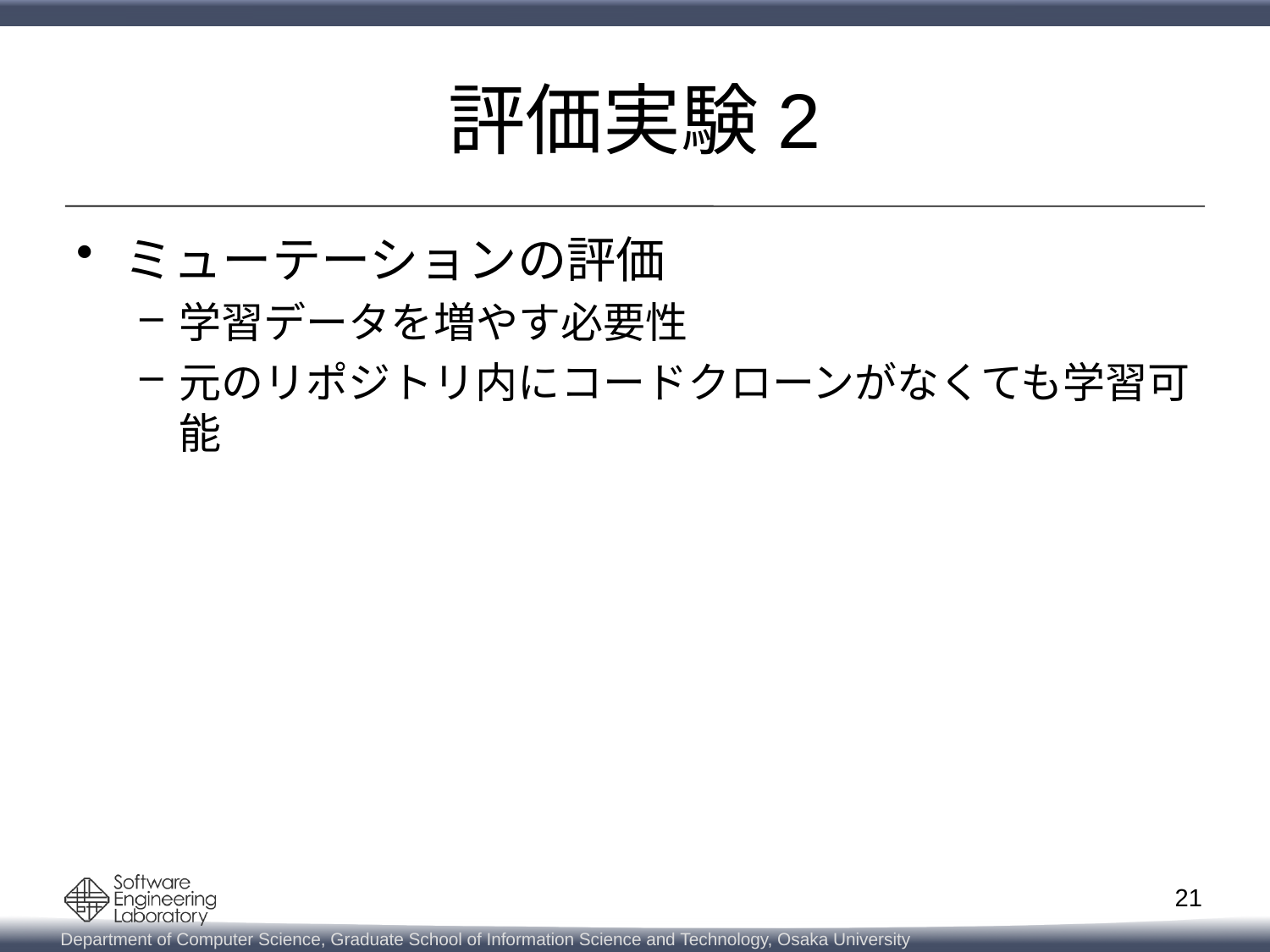

# 評価実験2
ミューテーションの評価
学習データを増やす必要性
元のリポジトリ内にコードクローンがなくても学習可能

21